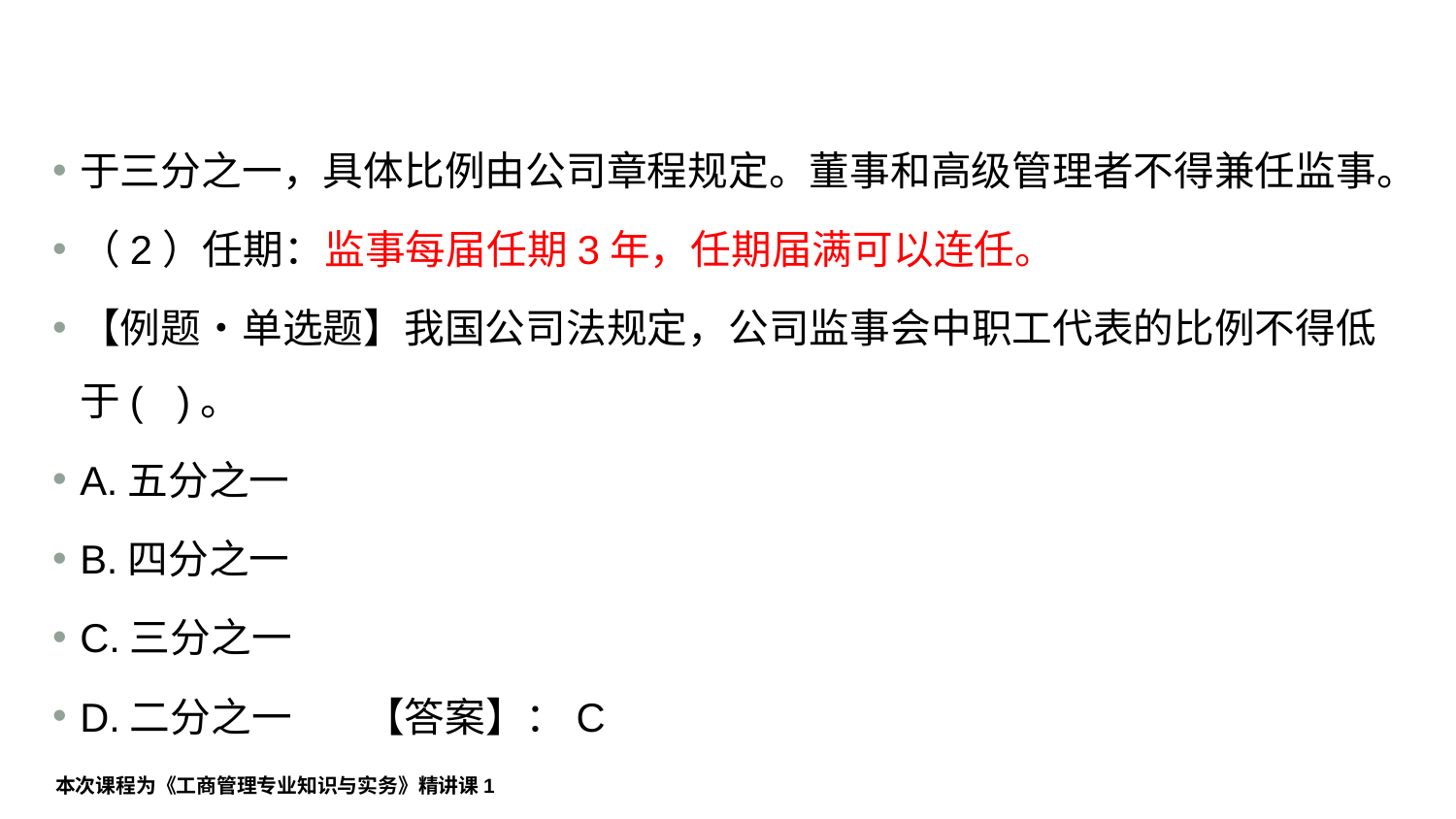

#
于三分之一，具体比例由公司章程规定。董事和高级管理者不得兼任监事。
（2）任期：监事每届任期3年，任期届满可以连任。
【例题•单选题】我国公司法规定，公司监事会中职工代表的比例不得低于(   )。
A.五分之一
B.四分之一
C.三分之一
D.二分之一        【答案】：C